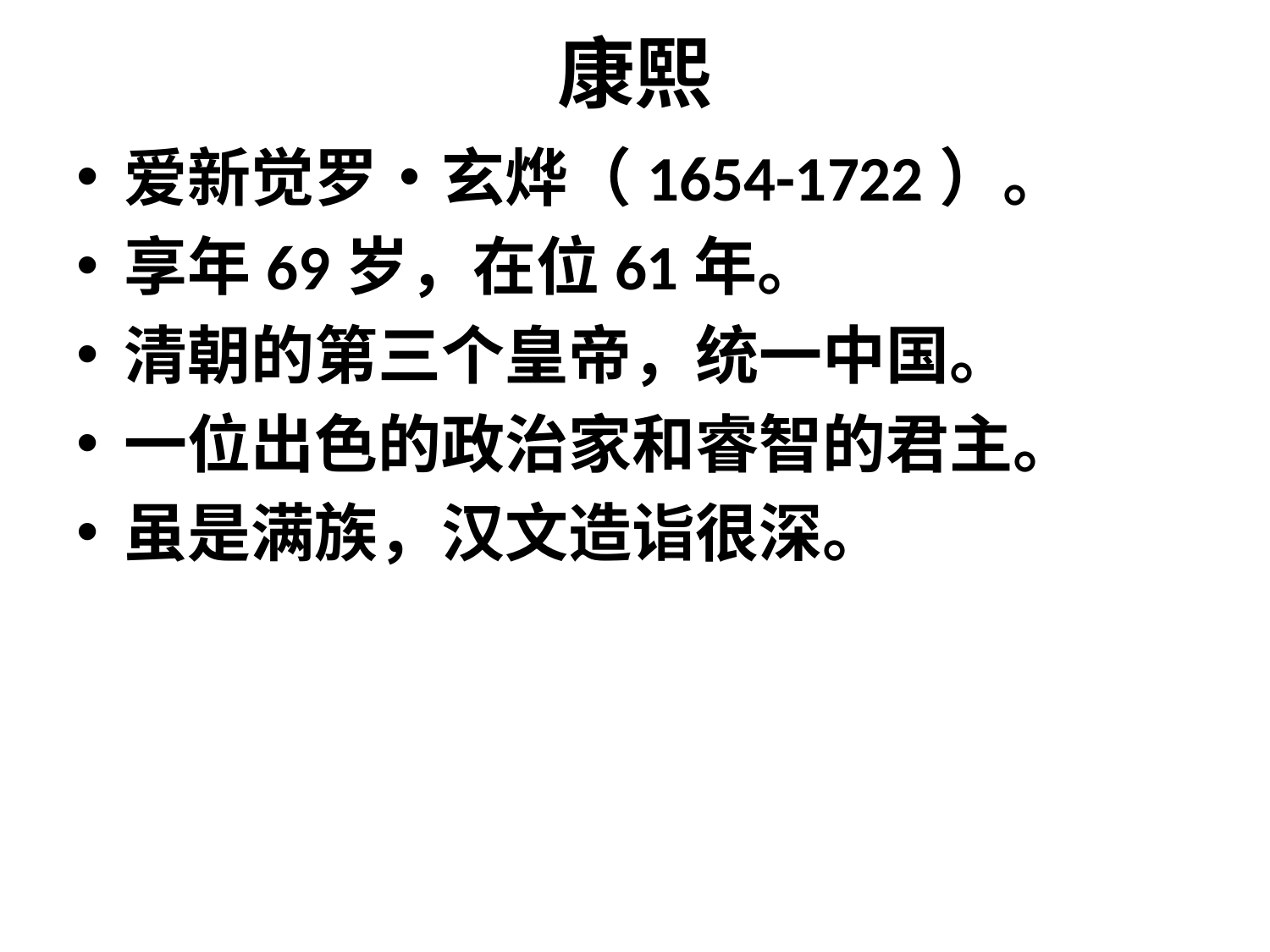

# 康熙
爱新觉罗•玄烨（1654-1722）。
享年69岁，在位61年。
清朝的第三个皇帝，统一中国。
一位出色的政治家和睿智的君主。
虽是满族，汉文造诣很深。